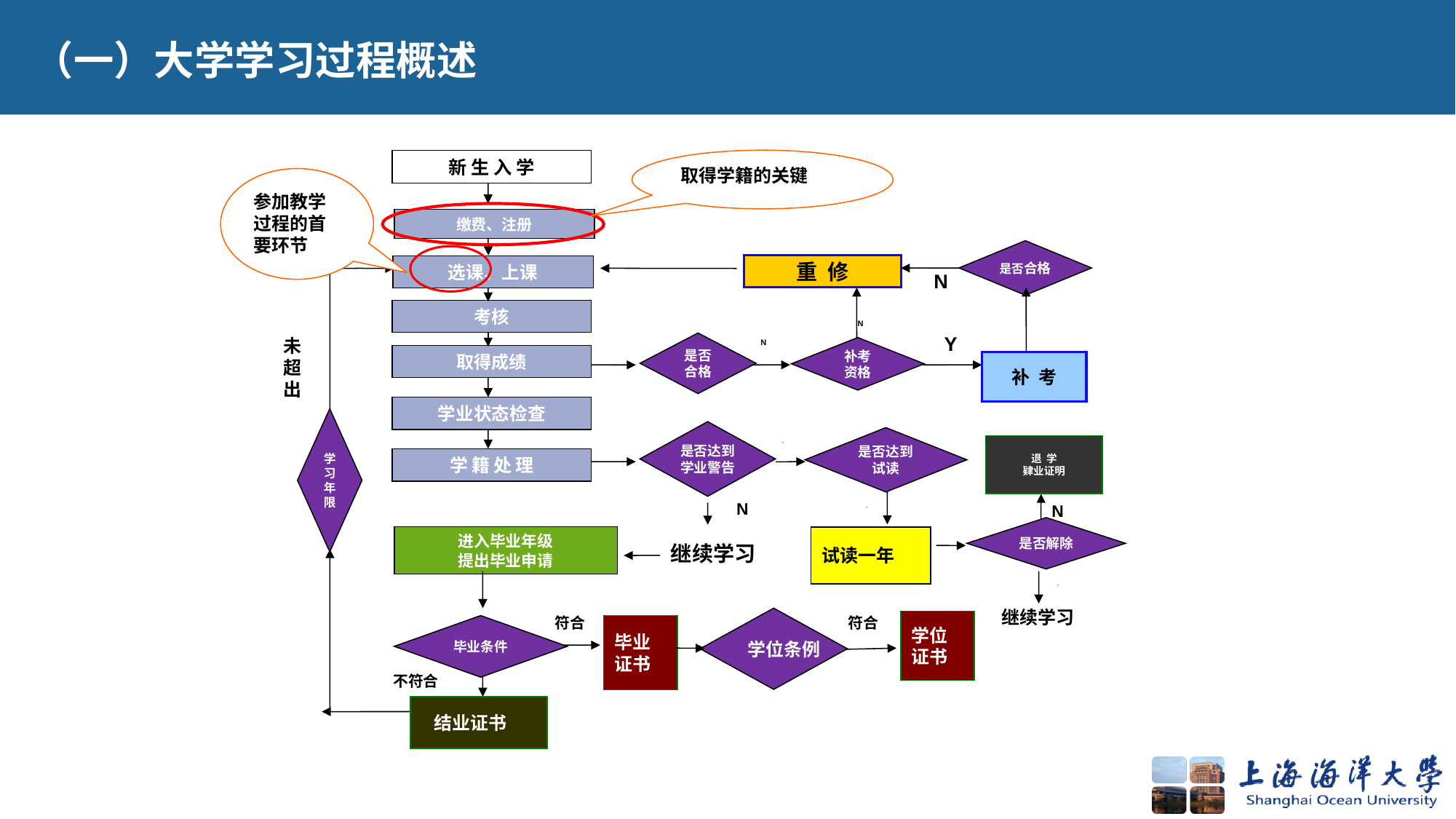

（一）大学学习过程概述
新 生 入 学
取得学籍的关键
参加教学过程的首要环节

缴费、注册

是否合格

重  修
选课、上课

N

考核
N
未
超
出
N
Y

是否
合格
补考
资格
是否达到
学业警告
是否达到
试读
是否解除
取得成绩
补  考

学业状态检查
学
习
年
限

Y
退  学
肄业证明
学 籍 处 理

N
Y
N

进入毕业年级
提出毕业申请
试读一年
继续学习

Y
继续学习
学位条例
学位
证书
毕业条件
符合
毕业
证书
符合

不符合

  结业证书